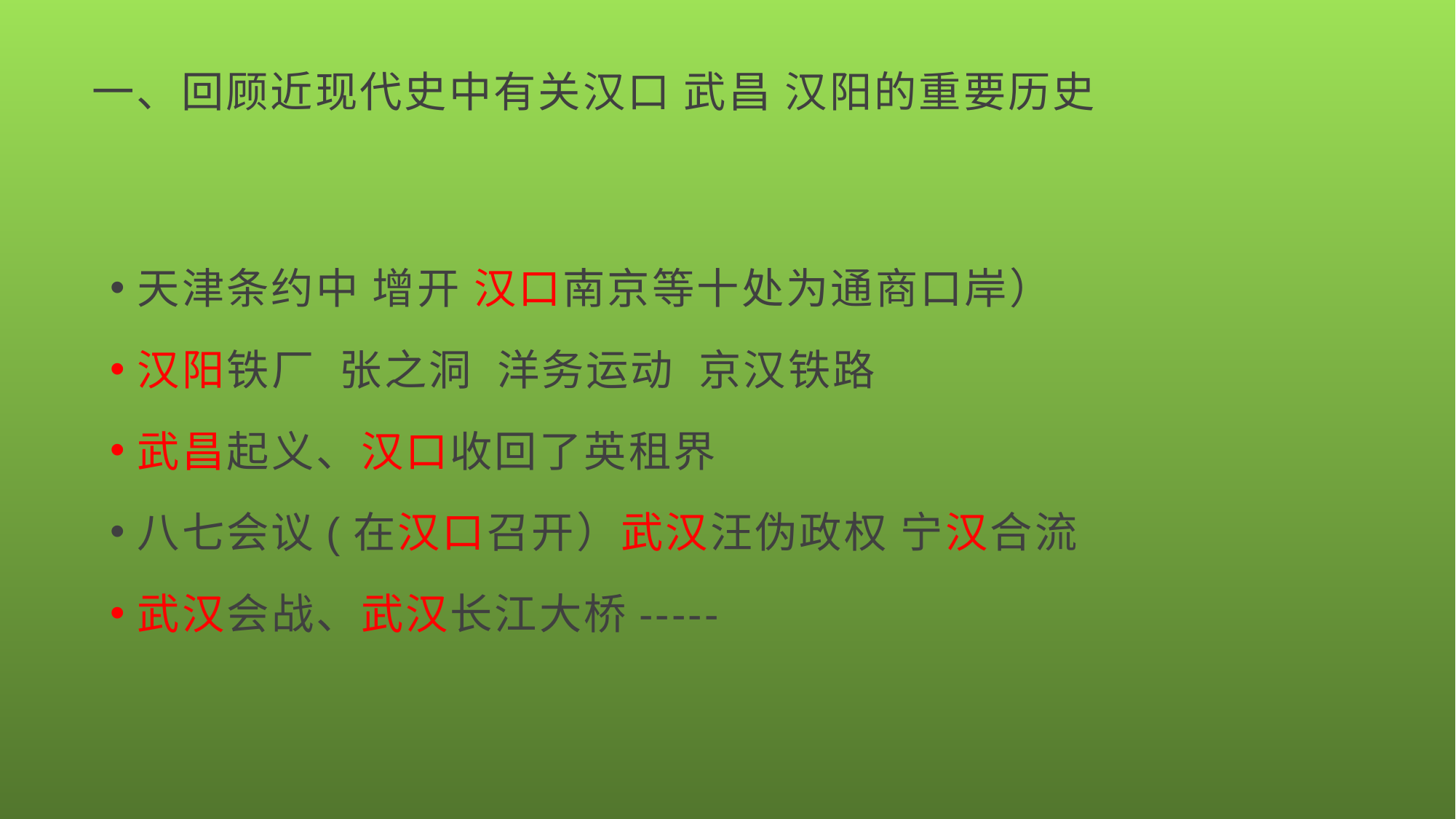

# 一、回顾近现代史中有关汉口 武昌 汉阳的重要历史

天津条约中 增开 汉口南京等十处为通商口岸）
汉阳铁厂  张之洞  洋务运动  京汉铁路
武昌起义、汉口收回了英租界
八七会议(在汉口召开）武汉汪伪政权 宁汉合流
武汉会战、武汉长江大桥-----